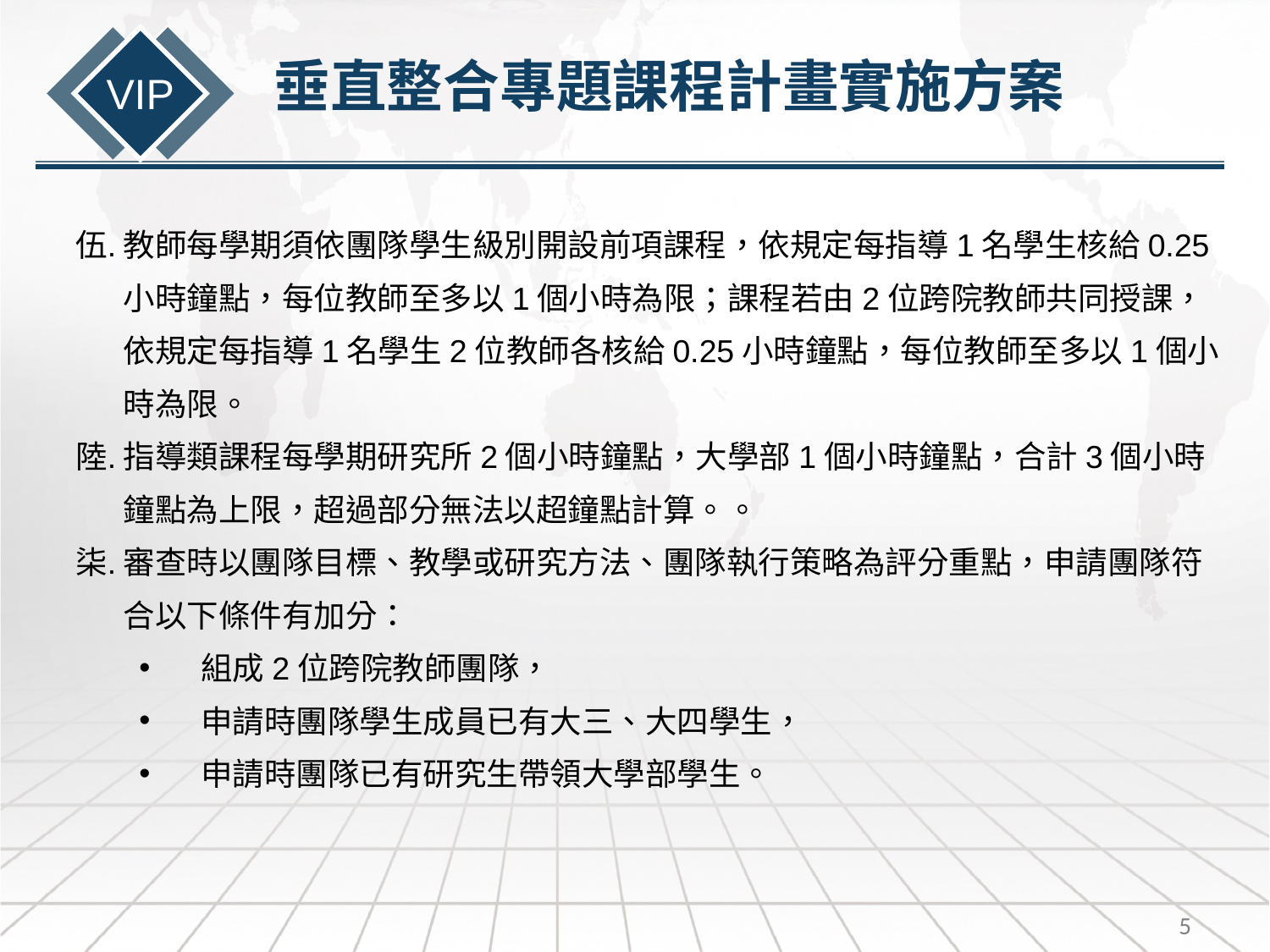

垂直整合專題課程計畫實施方案

VIP
教師每學期須依團隊學生級別開設前項課程，依規定每指導1名學生核給0.25小時鐘點，每位教師至多以1個小時為限；課程若由2位跨院教師共同授課，依規定每指導1名學生2位教師各核給0.25小時鐘點，每位教師至多以1個小時為限。
指導類課程每學期研究所2個小時鐘點，大學部1個小時鐘點，合計3個小時鐘點為上限，超過部分無法以超鐘點計算。。
審查時以團隊目標、教學或研究方法、團隊執行策略為評分重點，申請團隊符合以下條件有加分：
  組成2位跨院教師團隊，
  申請時團隊學生成員已有大三、大四學生，
  申請時團隊已有研究生帶領大學部學生。